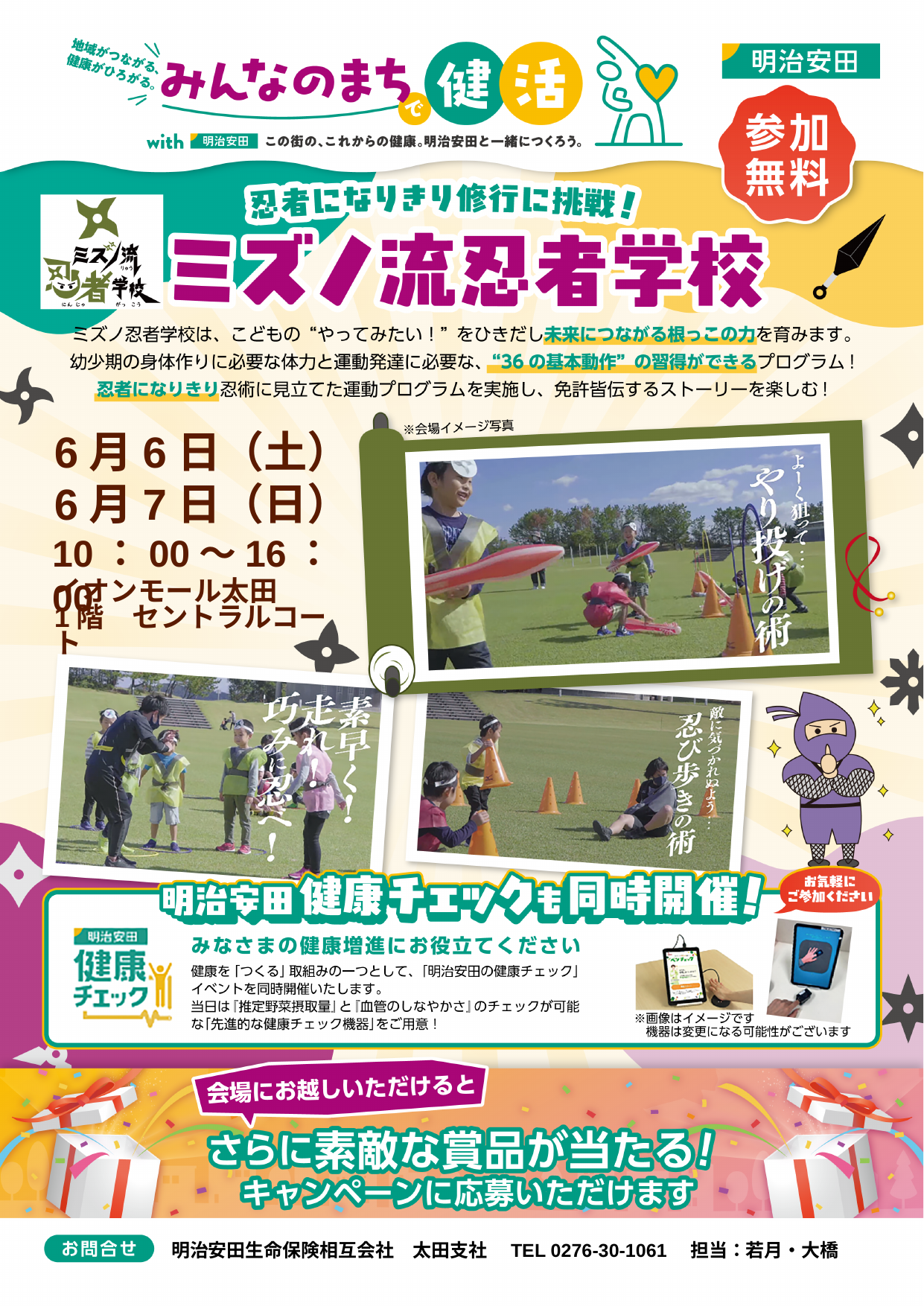

6月6日（土）
6月7日（日）
10：00〜16：00
イオンモール太田
1階　セントラルコート
 明治安田生命保険相互会社　太田支社　TEL 0276-30-1061　担当：若月・大橋